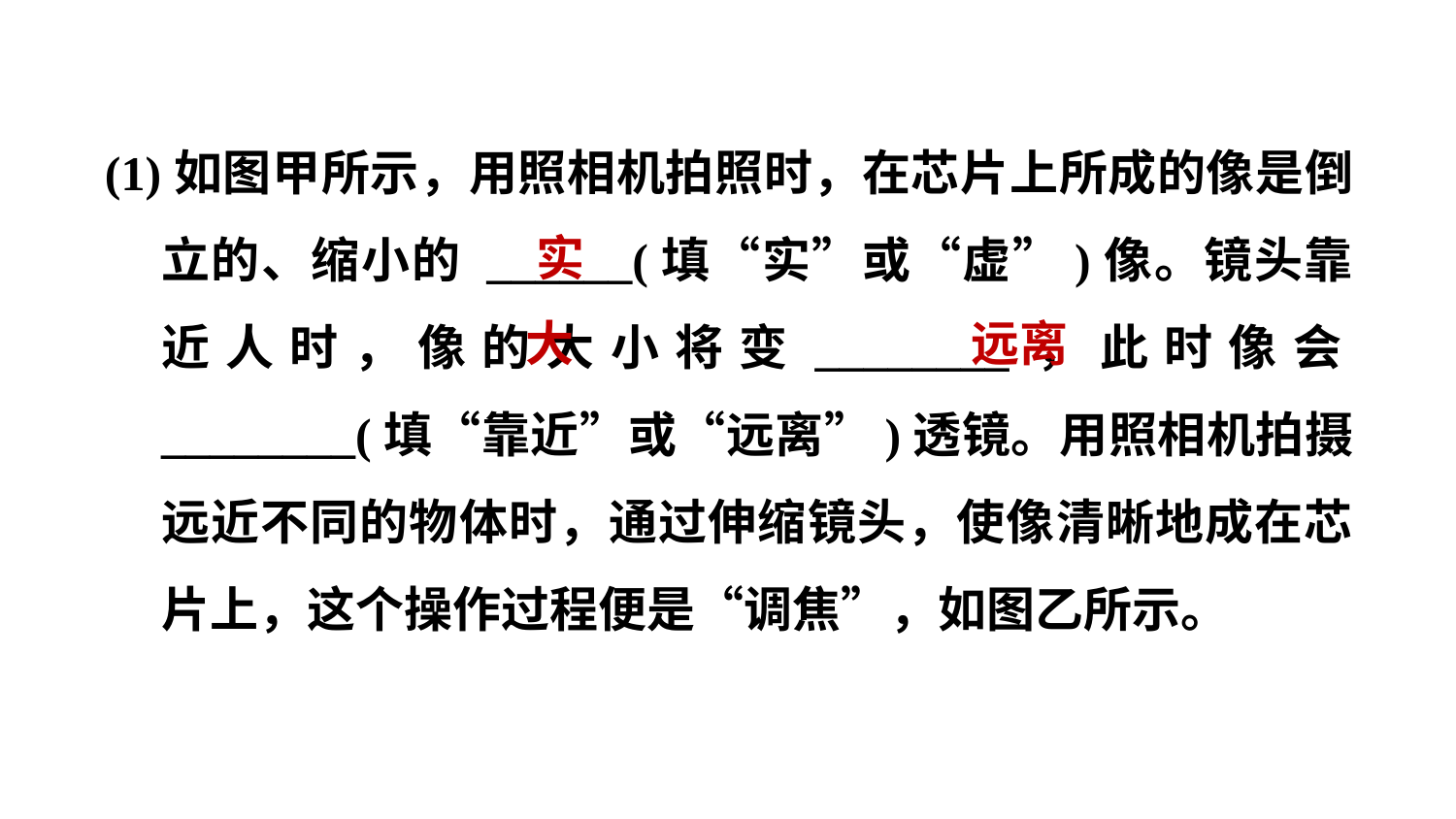

(1)如图甲所示，用照相机拍照时，在芯片上所成的像是倒立的、缩小的 ______(填“实”或“虚”)像。镜头靠近人时，像的大小将变________，此时像会________(填“靠近”或“远离”)透镜。用照相机拍摄远近不同的物体时，通过伸缩镜头，使像清晰地成在芯片上，这个操作过程便是“调焦”，如图乙所示。
实
大
远离